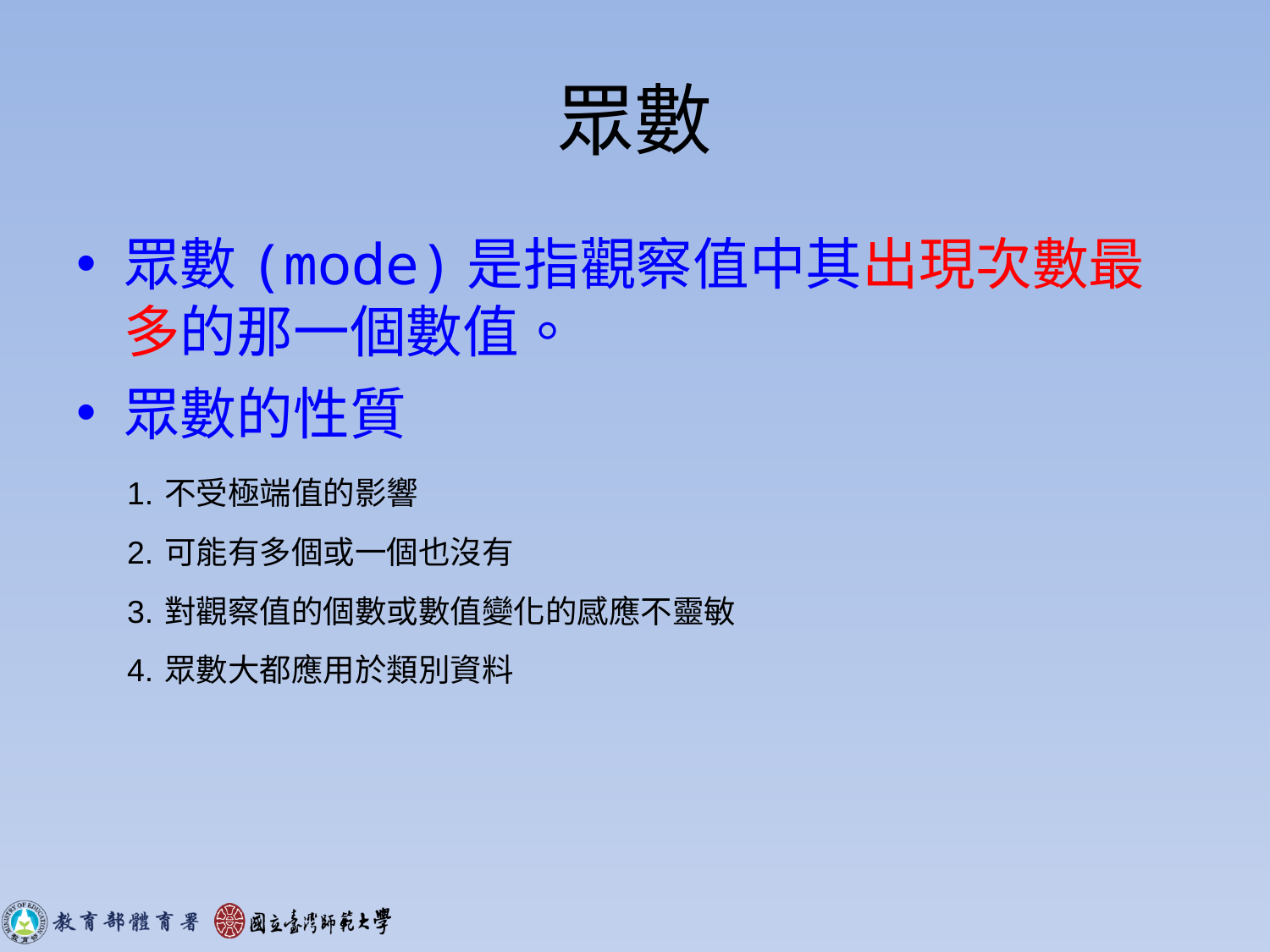

# 眾數
眾數(mode)是指觀察值中其出現次數最多的那一個數值。
眾數的性質

不受極端值的影響
可能有多個或一個也沒有
對觀察值的個數或數值變化的感應不靈敏
眾數大都應用於類別資料